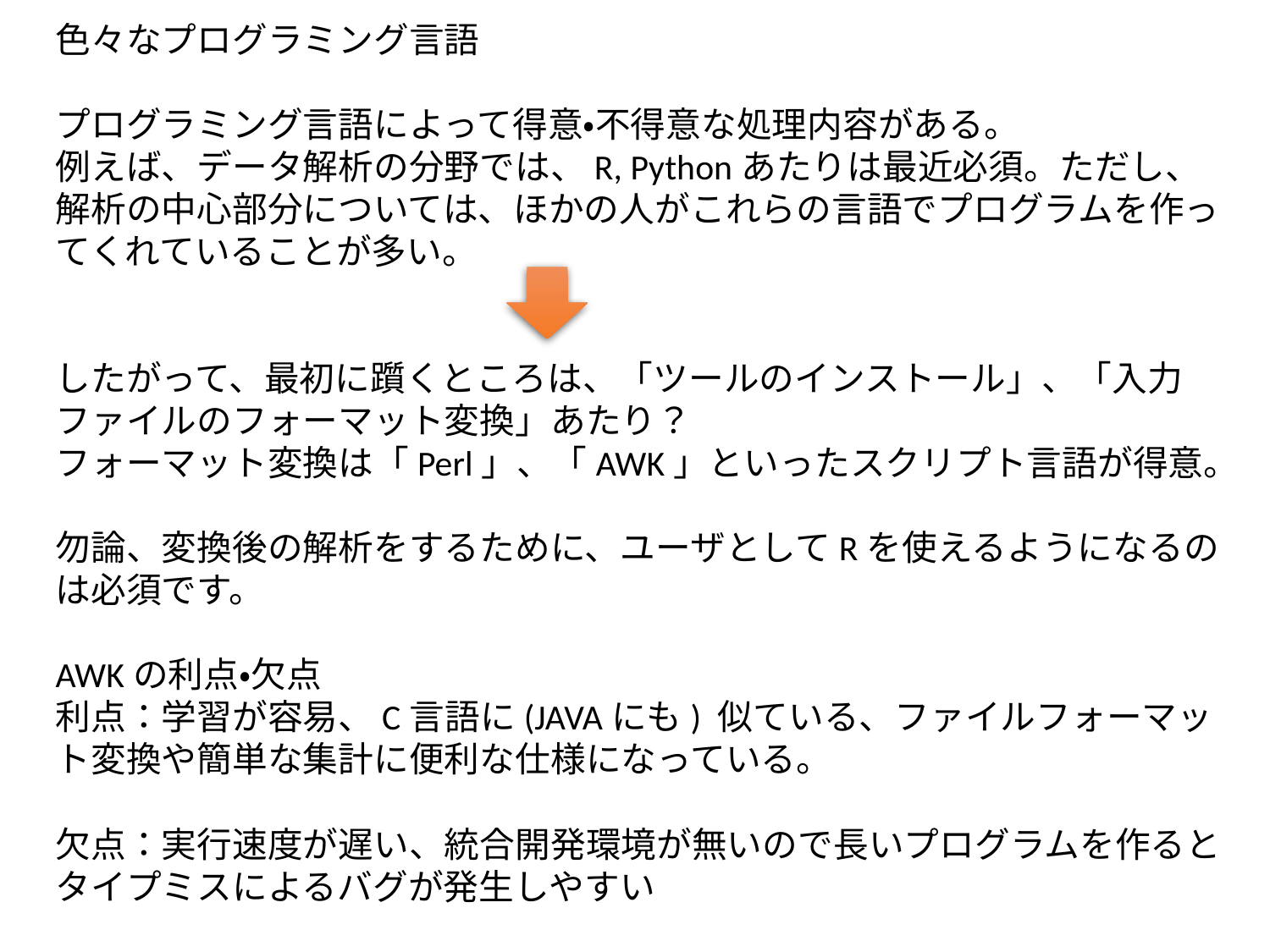

色々なプログラミング言語

プログラミング言語によって得意・不得意な処理内容がある。
例えば、データ解析の分野では、R, Pythonあたりは最近必須。ただし、解析の中心部分については、ほかの人がこれらの言語でプログラムを作ってくれていることが多い。

したがって、最初に躓くところは、「ツールのインストール」、「入力ファイルのフォーマット変換」あたり？
フォーマット変換は「Perl」、「AWK」といったスクリプト言語が得意。

勿論、変換後の解析をするために、ユーザとしてRを使えるようになるのは必須です。

AWKの利点・欠点
利点：学習が容易、C言語に(JAVAにも) 似ている、ファイルフォーマット変換や簡単な集計に便利な仕様になっている。

欠点：実行速度が遅い、統合開発環境が無いので長いプログラムを作るとタイプミスによるバグが発生しやすい